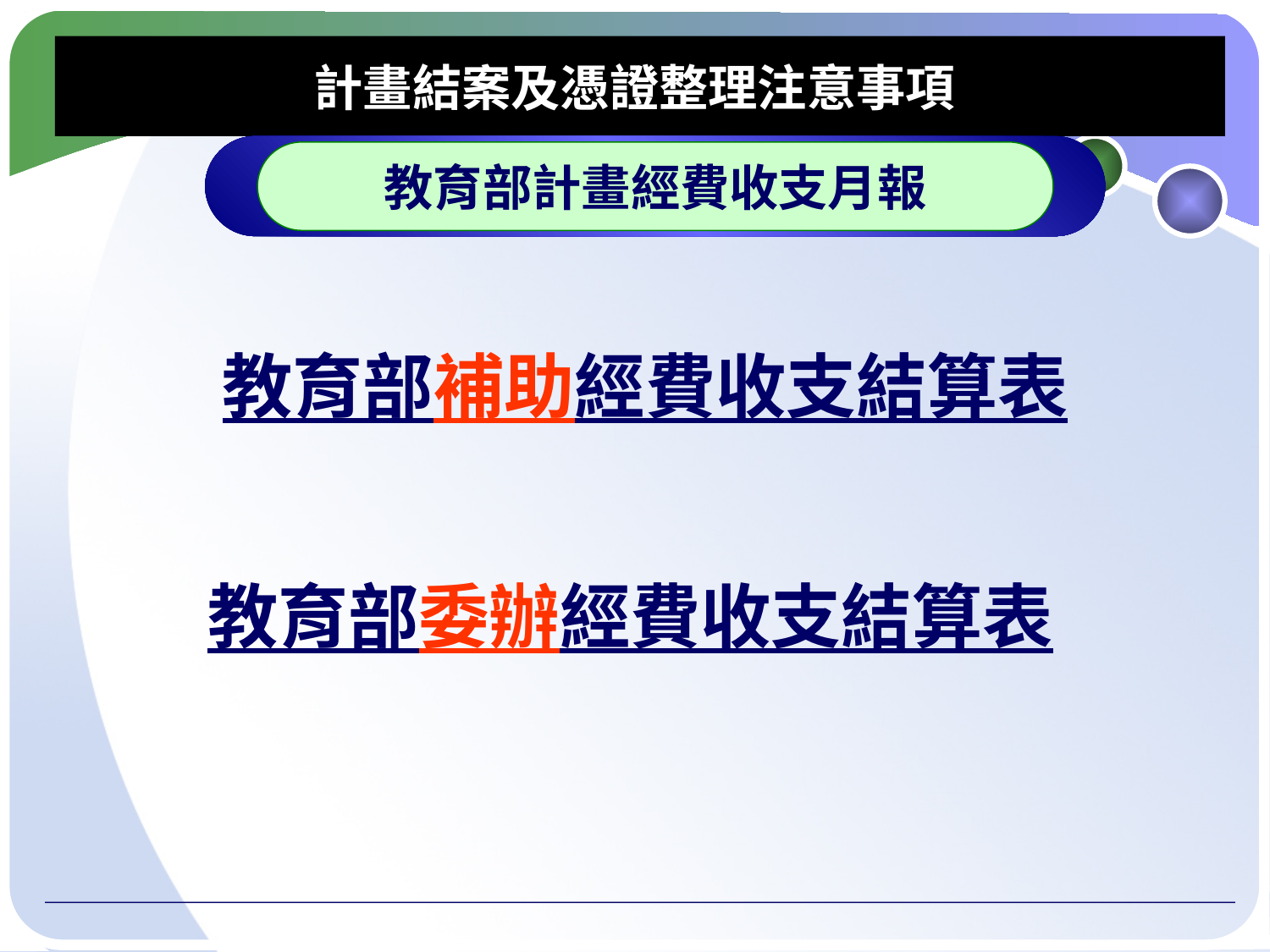

# 計畫結案及憑證整理注意事項

教育部計畫經費收支月報
教育部補助經費收支結算表
教育部委辦經費收支結算表